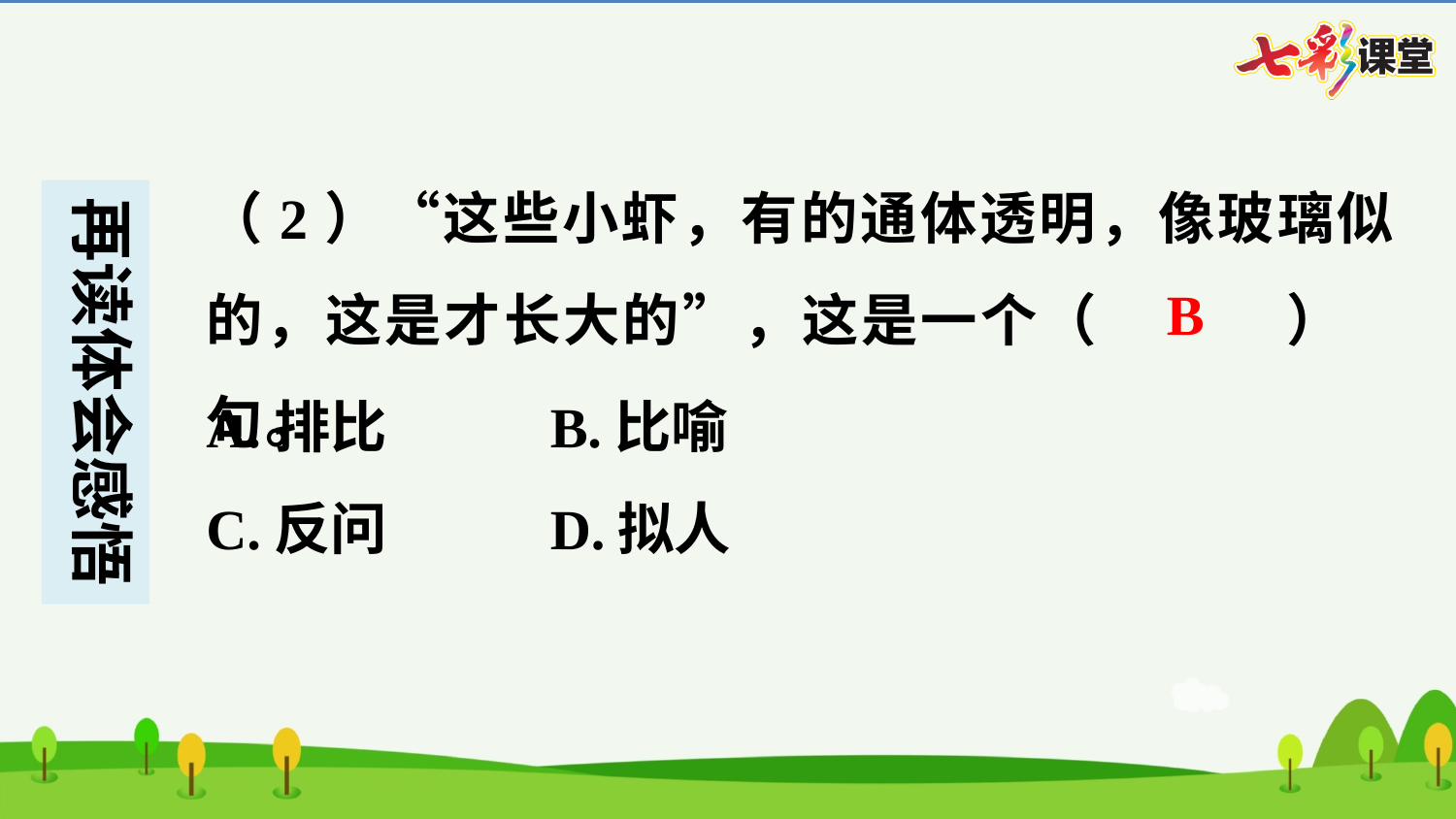

（2）“这些小虾，有的通体透明，像玻璃似的，这是才长大的”，这是一个（　B　）句。
B
| A.排比 | B.比喻 |
| --- | --- |
| C.反问 | D.拟人 |